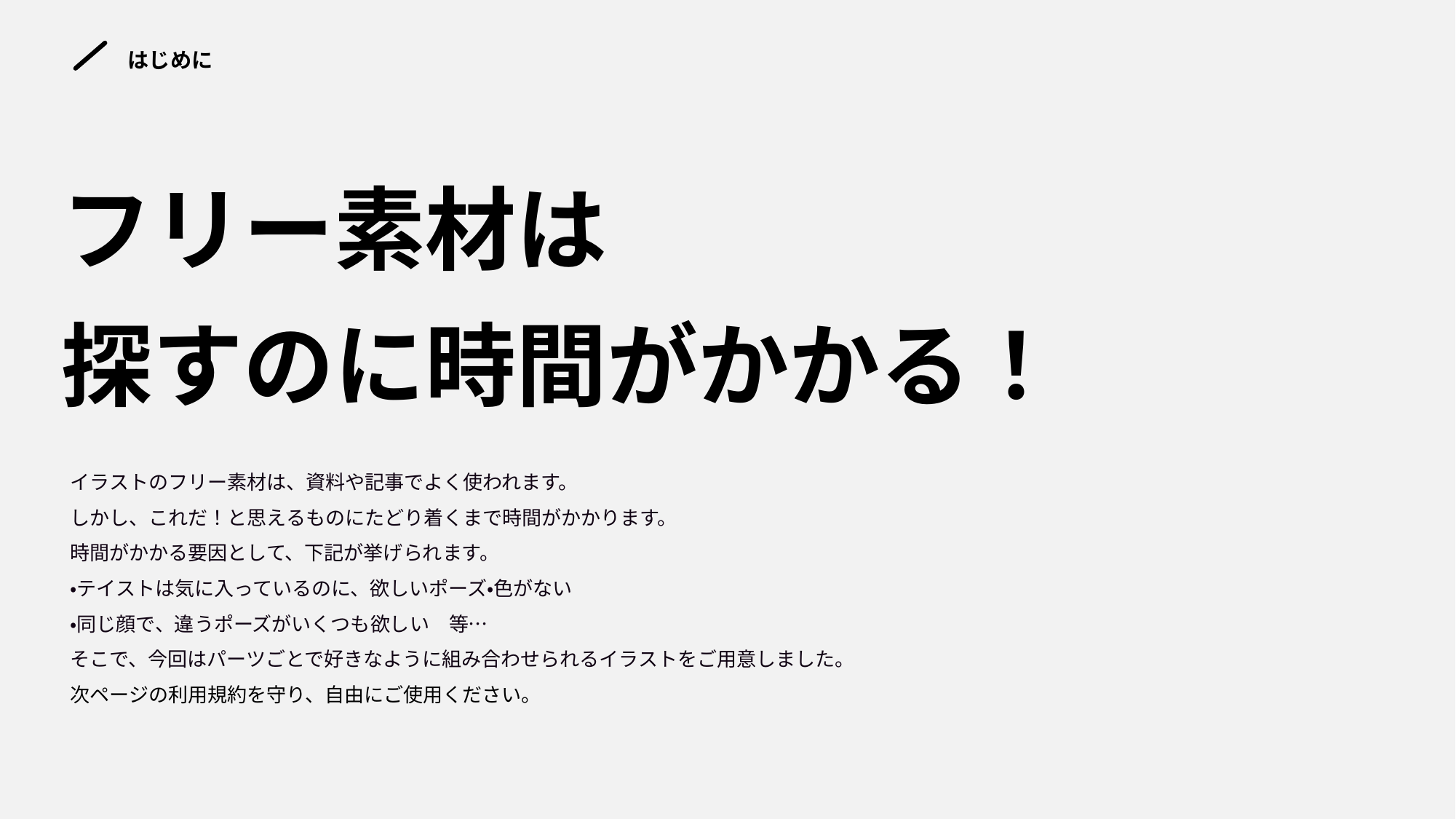

はじめに
# フリー素材は 探すのに時間がかかる！
イラストのフリー素材は、資料や記事でよく使われます。
しかし、これだ！と思えるものにたどり着くまで時間がかかります。
時間がかかる要因として、下記が挙げられます。
・テイストは気に入っているのに、欲しいポーズ・色がない
・同じ顔で、違うポーズがいくつも欲しい　等…
そこで、今回はパーツごとで好きなように組み合わせられるイラストをご用意しました。
次ページの利用規約を守り、自由にご使用ください。